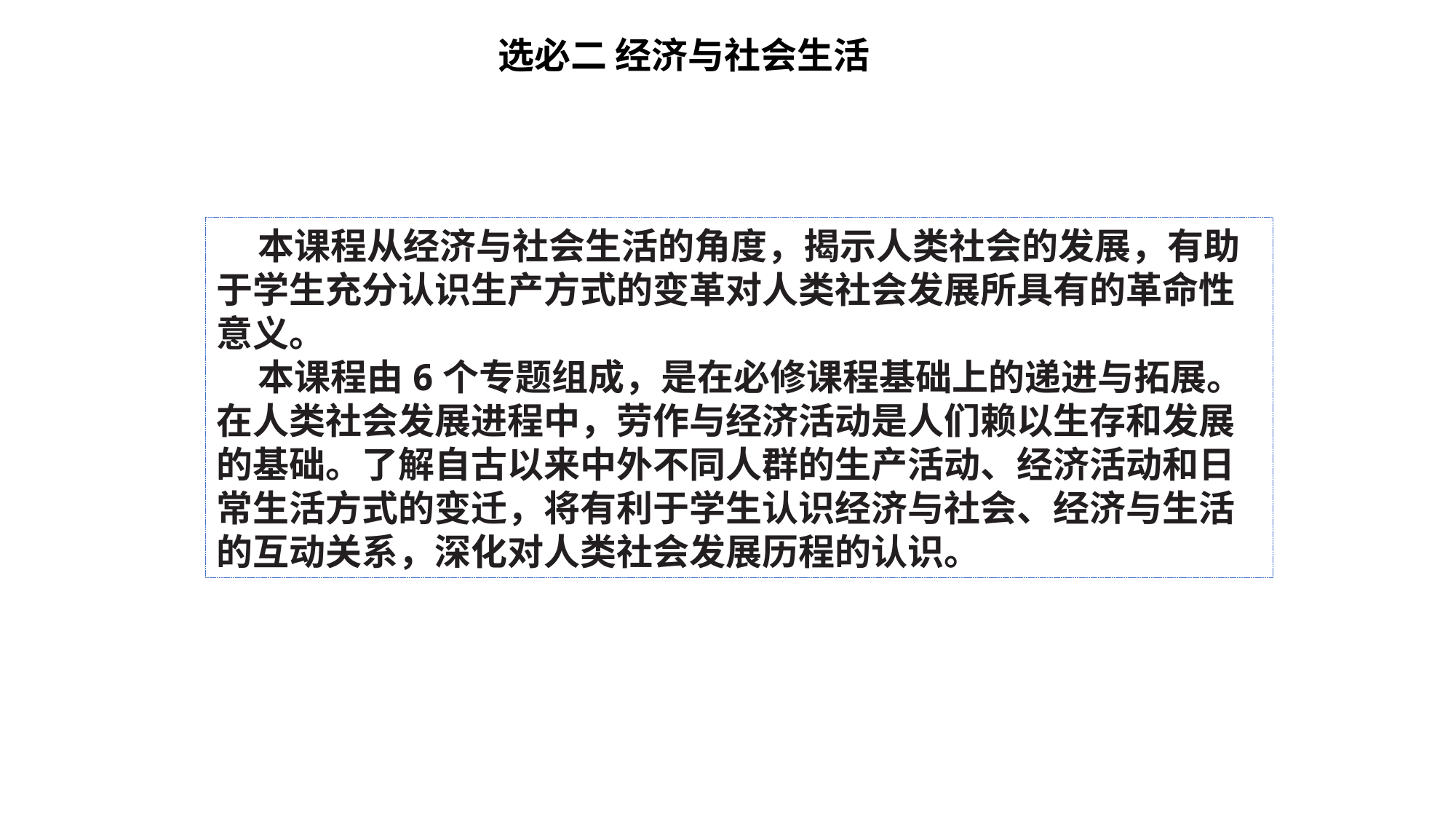

选必二 经济与社会生活
    本课程从经济与社会生活的角度，揭示人类社会的发展，有助于学生充分认识生产方式的变革对人类社会发展所具有的革命性意义。
    本课程由6个专题组成，是在必修课程基础上的递进与拓展。在人类社会发展进程中，劳作与经济活动是人们赖以生存和发展的基础。了解自古以来中外不同人群的生产活动、经济活动和日常生活方式的变迁，将有利于学生认识经济与社会、经济与生活的互动关系，深化对人类社会发展历程的认识。